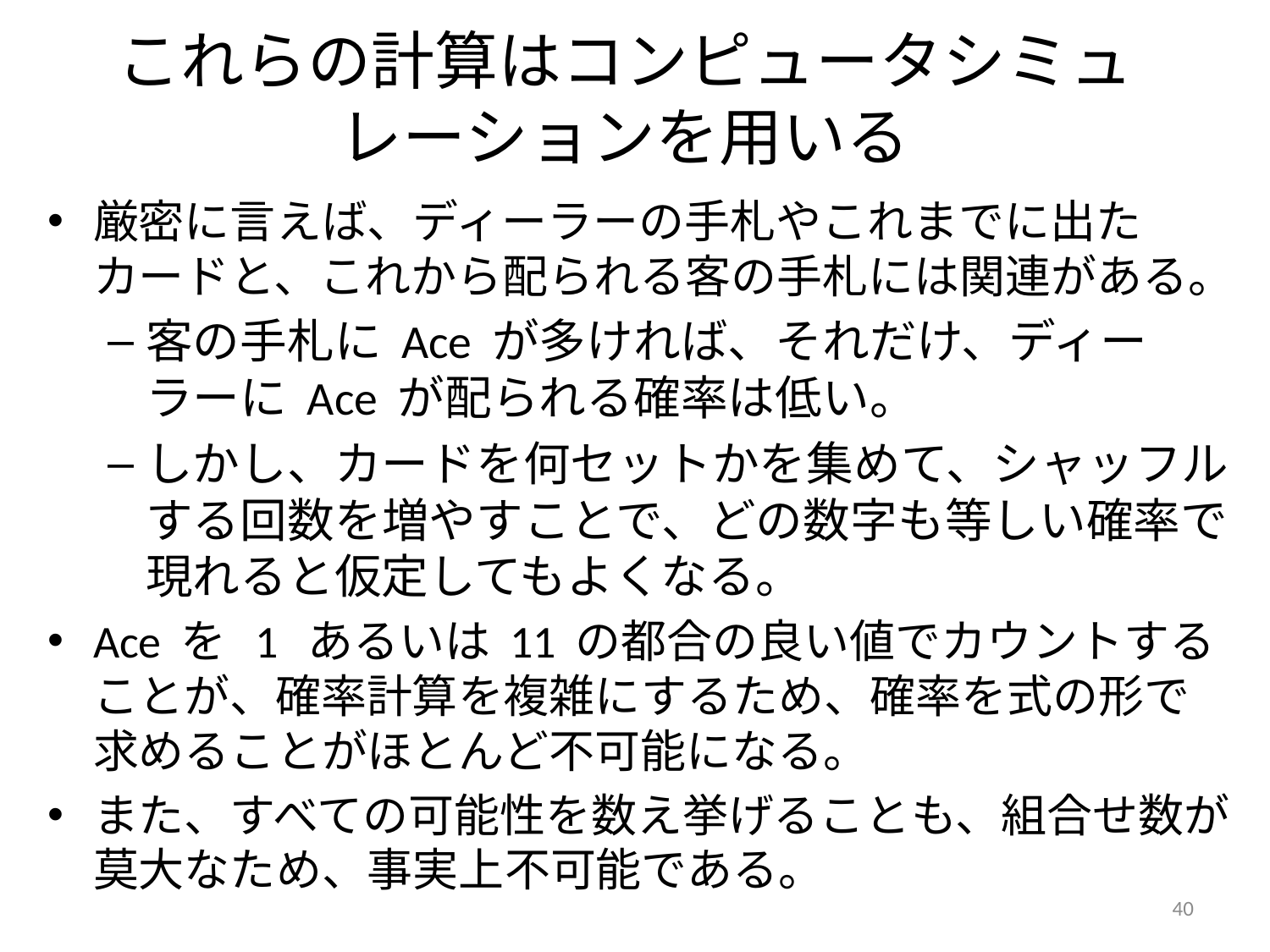

# これらの計算はコンピュータシミュレーションを用いる
厳密に言えば、ディーラーの手札やこれまでに出たカードと、これから配られる客の手札には関連がある。
客の手札に Ace が多ければ、それだけ、ディーラーに Ace が配られる確率は低い。
しかし、カードを何セットかを集めて、シャッフルする回数を増やすことで、どの数字も等しい確率で現れると仮定してもよくなる。
Ace を  1  あるいは 11 の都合の良い値でカウントすることが、確率計算を複雑にするため、確率を式の形で求めることがほとんど不可能になる。
また、すべての可能性を数え挙げることも、組合せ数が莫大なため、事実上不可能である。
40